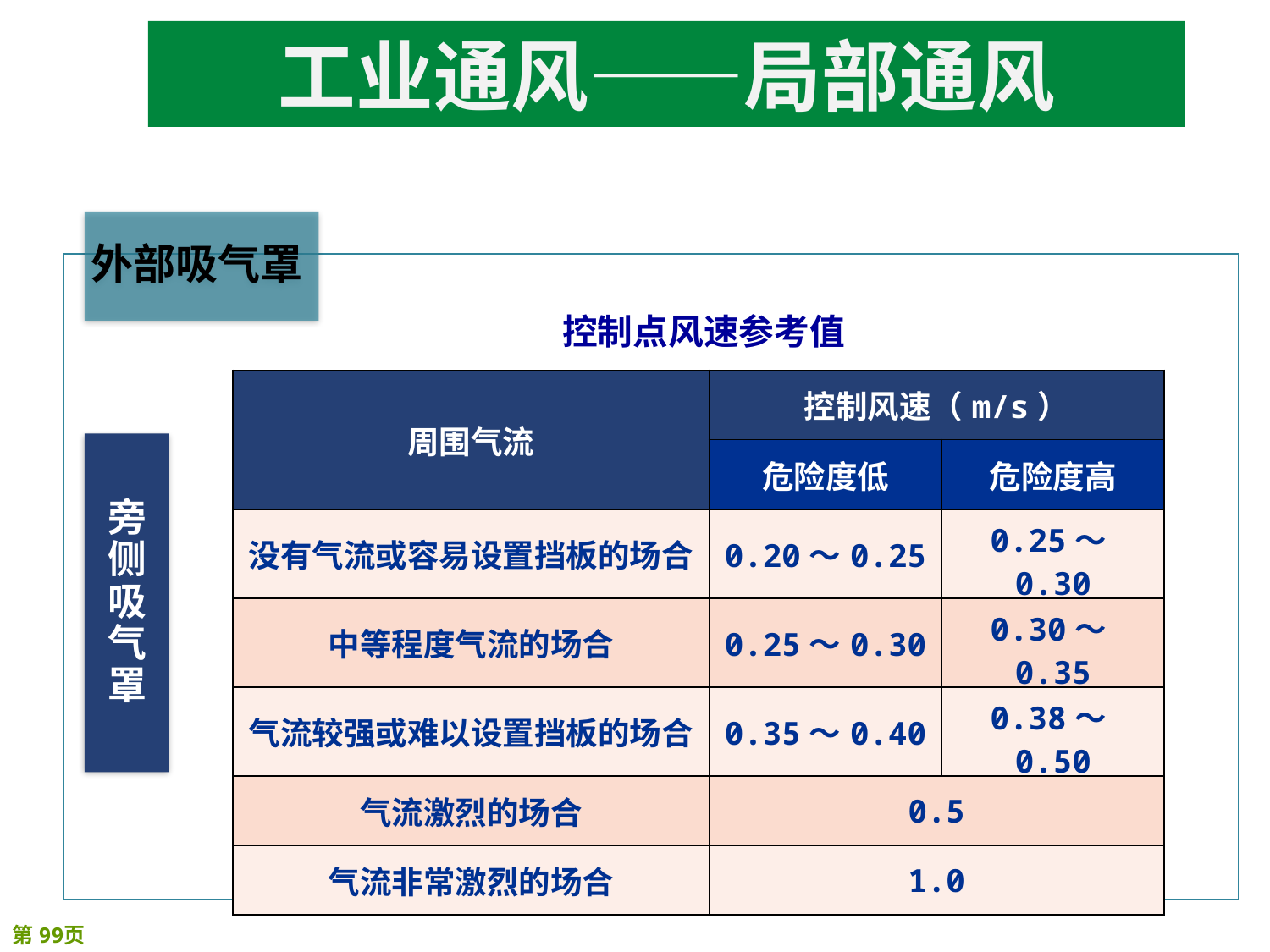

# 工业通风——局部通风
外部吸气罩

控制点风速参考值
| 周围气流 | 控制风速（m/s） |  |
| --- | --- | --- |
|  | 危险度低 | 危险度高 |
| 没有气流或容易设置挡板的场合 | 0.20～0.25 | 0.25～0.30 |
| 中等程度气流的场合 | 0.25～0.30 | 0.30～0.35 |
| 气流较强或难以设置挡板的场合 | 0.35～0.40 | 0.38～0.50 |
| 气流激烈的场合 | 0.5 |  |
| 气流非常激烈的场合 | 1.0 |  |

旁侧吸气罩